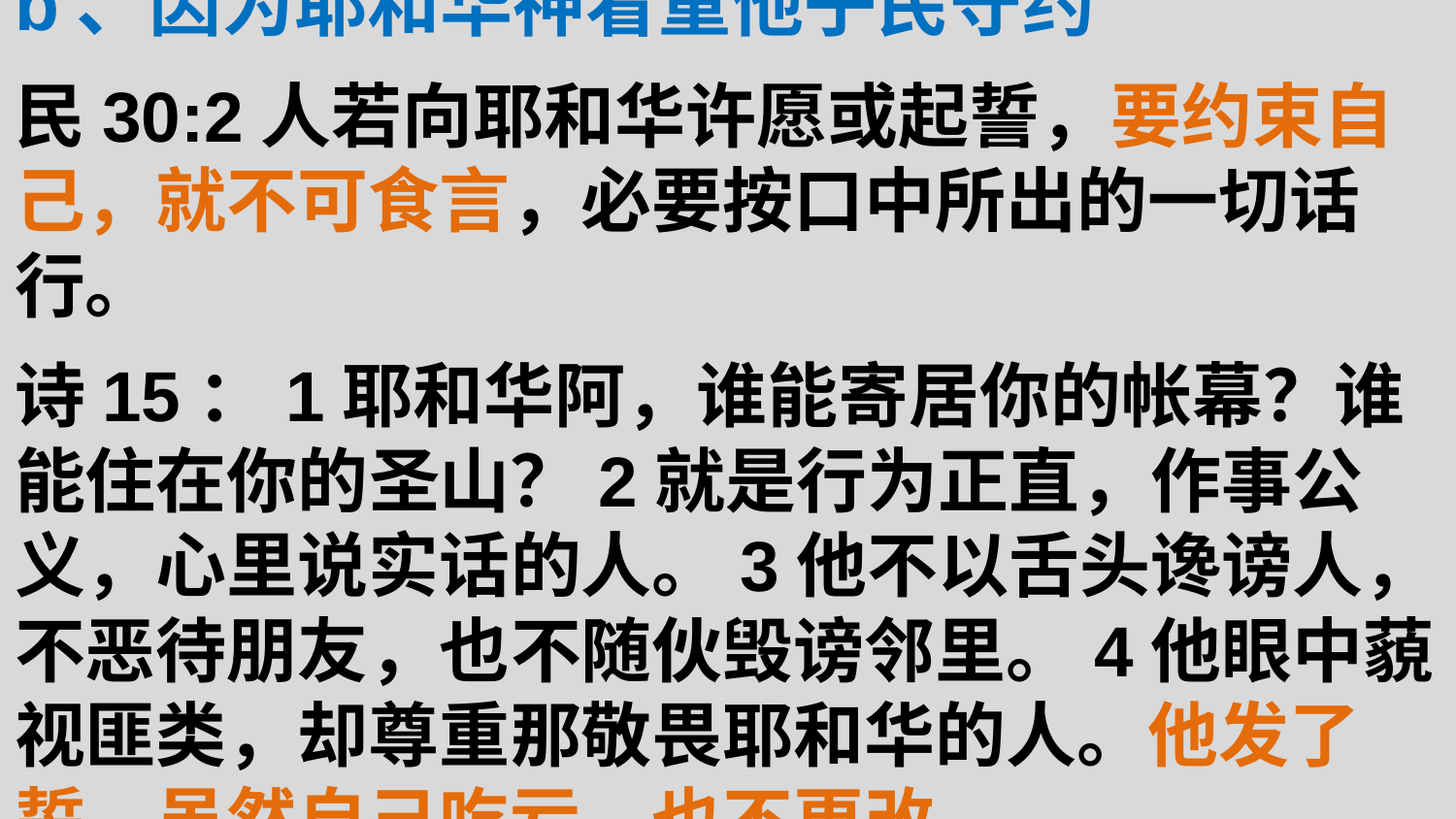

# b、因为耶和华神看重他子民守约 民30:2人若向耶和华许愿或起誓，要约束自己，就不可食言，必要按口中所出的一切话行。 诗15：1耶和华阿，谁能寄居你的帐幕？谁能住在你的圣山？2就是行为正直，作事公义，心里说实话的人。3他不以舌头谗谤人，不恶待朋友，也不随伙毁谤邻里。4他眼中藐视匪类，却尊重那敬畏耶和华的人。他发了誓，虽然自己吃亏，也不更改。